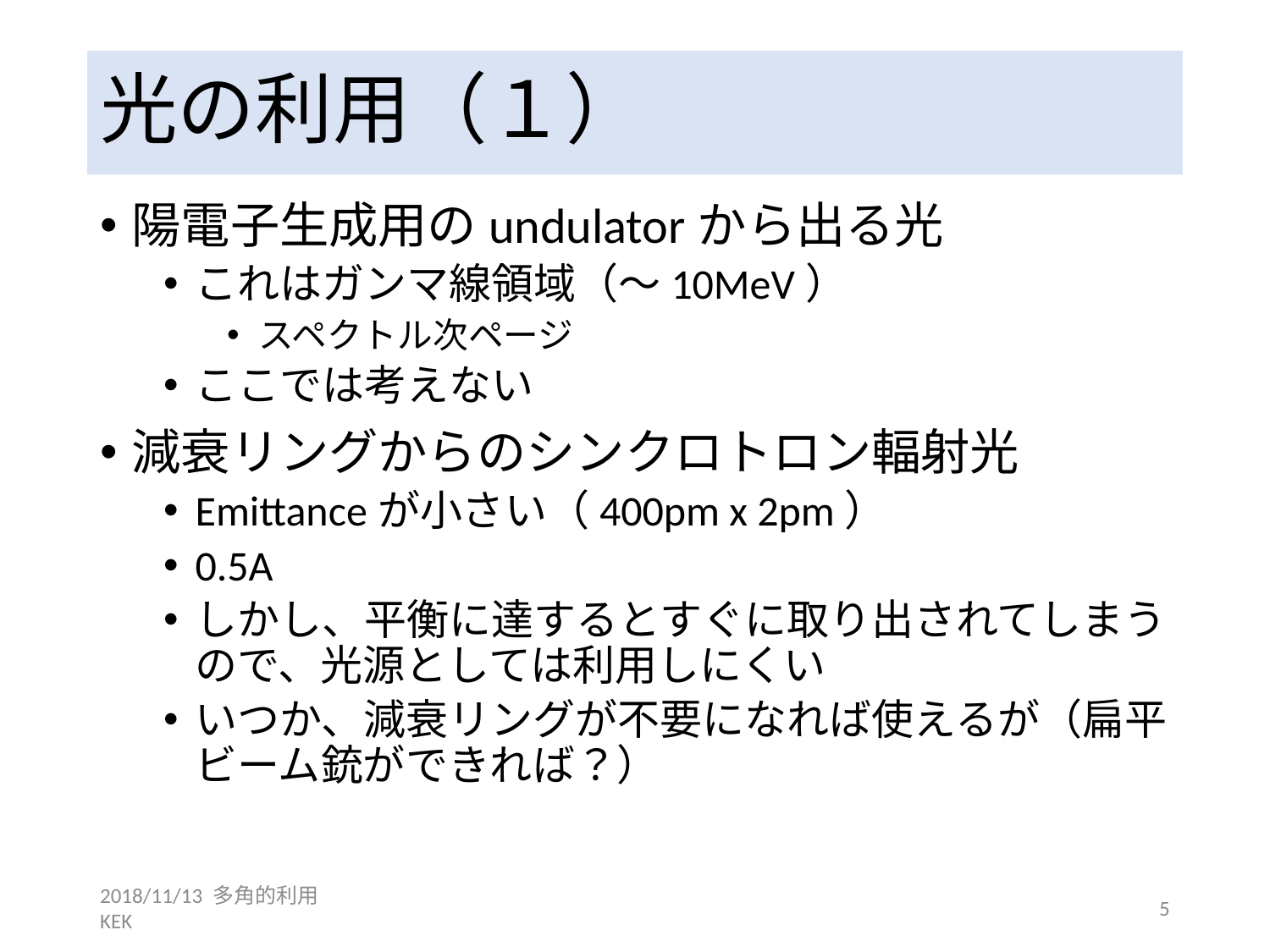

# 光の利用（１）
陽電子生成用のundulatorから出る光
これはガンマ線領域（～10MeV）
スペクトル次ページ
ここでは考えない
減衰リングからのシンクロトロン輻射光
Emittanceが小さい（400pm x 2pm）
0.5A
しかし、平衡に達するとすぐに取り出されてしまうので、光源としては利用しにくい
いつか、減衰リングが不要になれば使えるが（扁平ビーム銃ができれば？）
2018/11/13 多角的利用 KEK
5